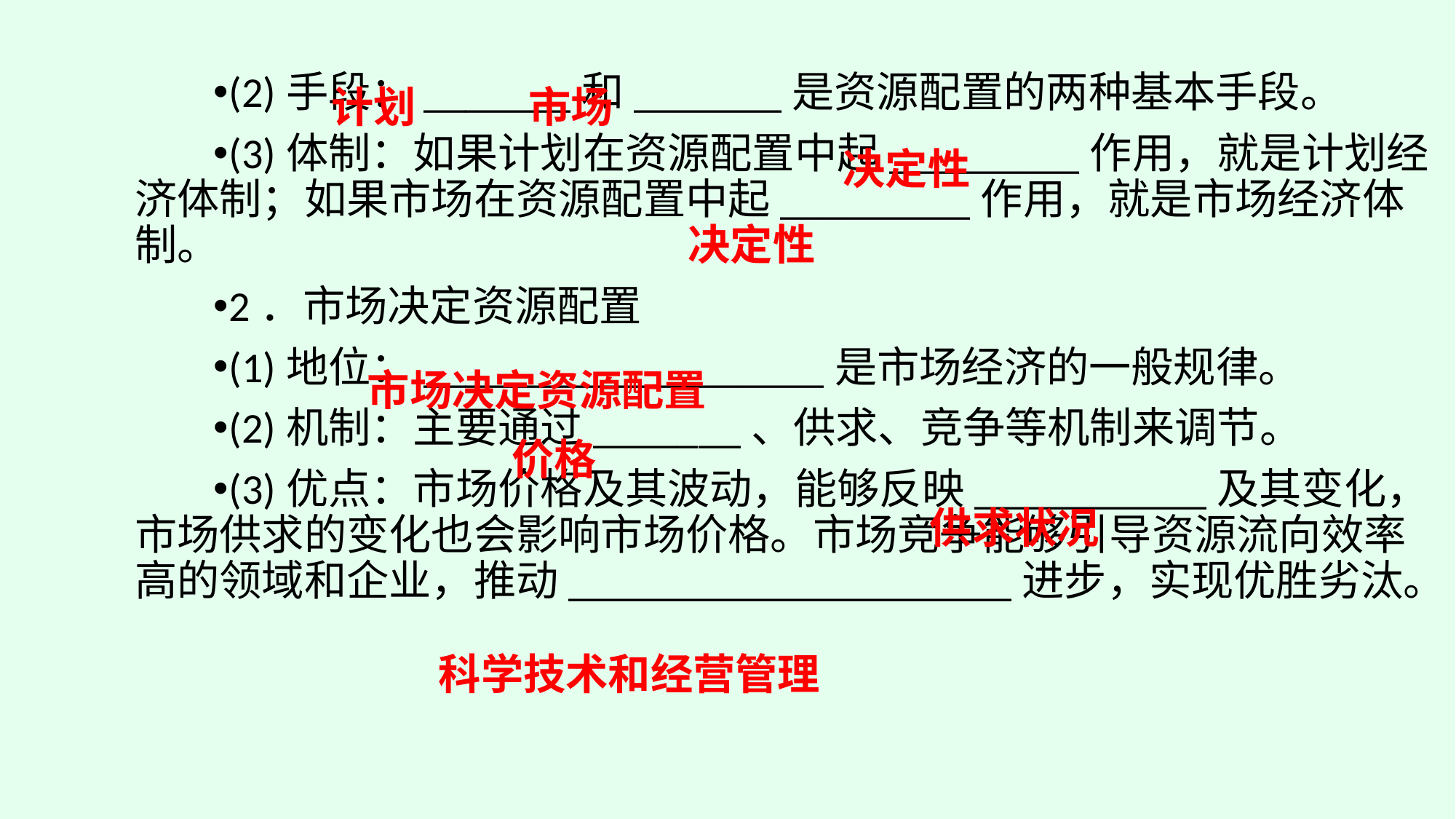

(2)手段：_______和_______是资源配置的两种基本手段。
(3)体制：如果计划在资源配置中起_________作用，就是计划经济体制；如果市场在资源配置中起_________作用，就是市场经济体制。
2．市场决定资源配置
(1)地位：___________________是市场经济的一般规律。
(2)机制：主要通过_______、供求、竞争等机制来调节。
(3)优点：市场价格及其波动，能够反映___________及其变化，市场供求的变化也会影响市场价格。市场竞争能够引导资源流向效率高的领域和企业，推动_____________________进步，实现优胜劣汰。
计划
市场
决定性
决定性
市场决定资源配置
价格
供求状况
科学技术和经营管理